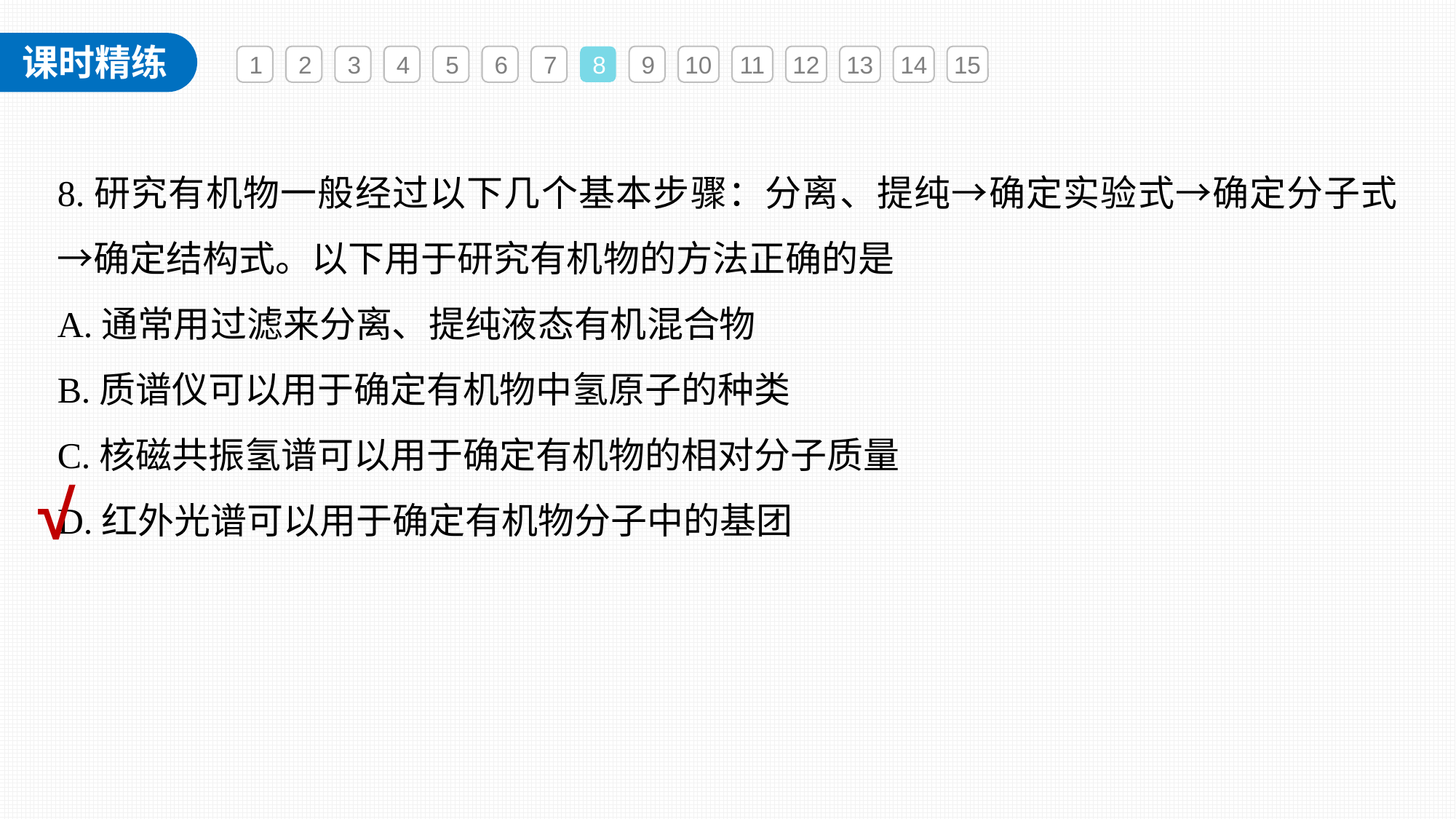

1
2
3
4
5
6
7
8
9
10
11
12
13
14
15
8.研究有机物一般经过以下几个基本步骤：分离、提纯→确定实验式→确定分子式→确定结构式。以下用于研究有机物的方法正确的是
A.通常用过滤来分离、提纯液态有机混合物
B.质谱仪可以用于确定有机物中氢原子的种类
C.核磁共振氢谱可以用于确定有机物的相对分子质量
D.红外光谱可以用于确定有机物分子中的基团
√